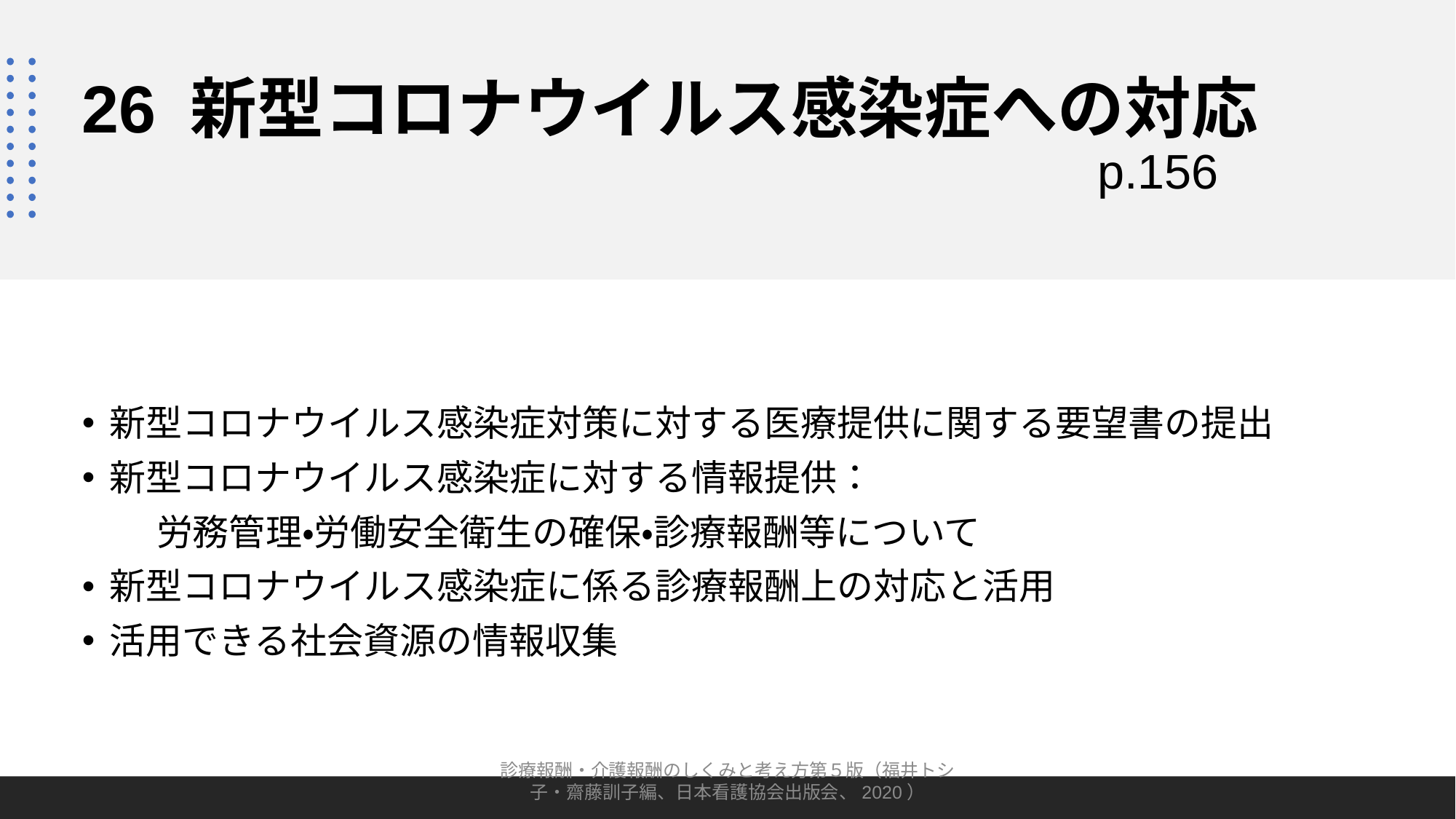

# 26 新型コロナウイルス感染症への対応 p.156

新型コロナウイルス感染症対策に対する医療提供に関する要望書の提出
新型コロナウイルス感染症に対する情報提供：
        労務管理・労働安全衛生の確保・診療報酬等について
新型コロナウイルス感染症に係る診療報酬上の対応と活用
活用できる社会資源の情報収集
診療報酬・介護報酬のしくみと考え方第５版（福井トシ子・齋藤訓子編、日本看護協会出版会、2020）